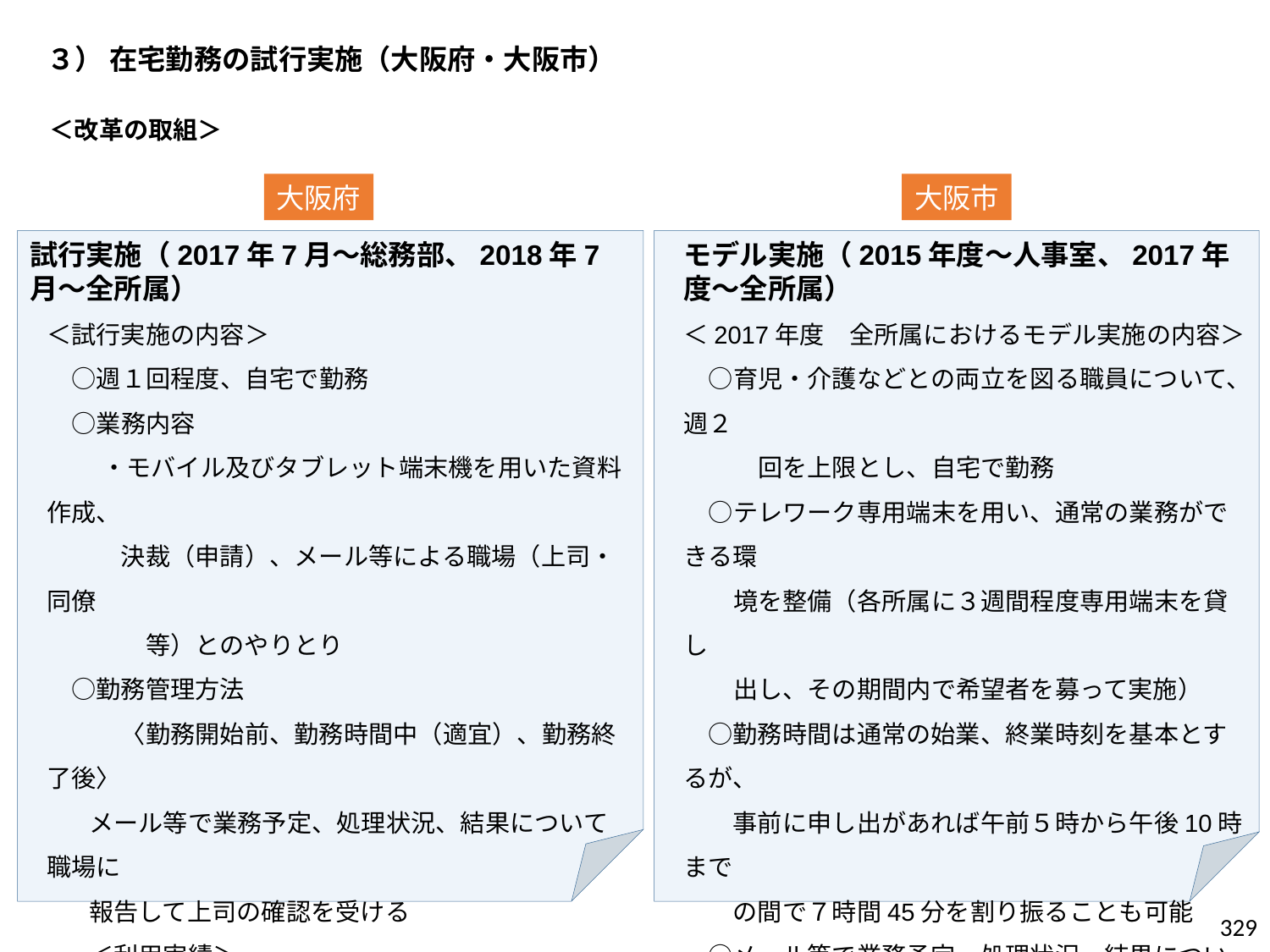

３） 在宅勤務の試行実施（大阪府・大阪市）
＜改革の取組＞
大阪府
大阪市
試行実施（2017年7月～総務部、2018年7月～全所属）
＜試行実施の内容＞
　○週１回程度、自宅で勤務
　○業務内容
　　 ・モバイル及びタブレット端末機を用いた資料作成、
　　　決裁（申請）、メール等による職場（上司・同僚
　　　　等）とのやりとり
　○勤務管理方法
　　　〈勤務開始前、勤務時間中（適宜）、勤務終了後〉
メール等で業務予定、処理状況、結果について職場に
報告して上司の確認を受ける
＜利用実績＞
　○2017年７月～2018年6月　　延べ８５回
　○2018年７月～2018年8月　　延べ５２回

モデル実施（2015年度～人事室、2017年度～全所属）
＜2017年度　全所属におけるモデル実施の内容＞
　○育児・介護などとの両立を図る職員について、週２
　　　回を上限とし、自宅で勤務
　○テレワーク専用端末を用い、通常の業務ができる環
　　境を整備（各所属に３週間程度専用端末を貸し
　　出し、その期間内で希望者を募って実施）
　○勤務時間は通常の始業、終業時刻を基本とするが、
　　事前に申し出があれば午前５時から午後10時まで
　　の間で７時間45分を割り振ることも可能
　○メール等で業務予定、処理状況、結果について職
　　場に報告して上司の確認を受ける
　○72名が実施し、そのうち９割の職員が本格導入
　　されれば利用したいとの回答

329